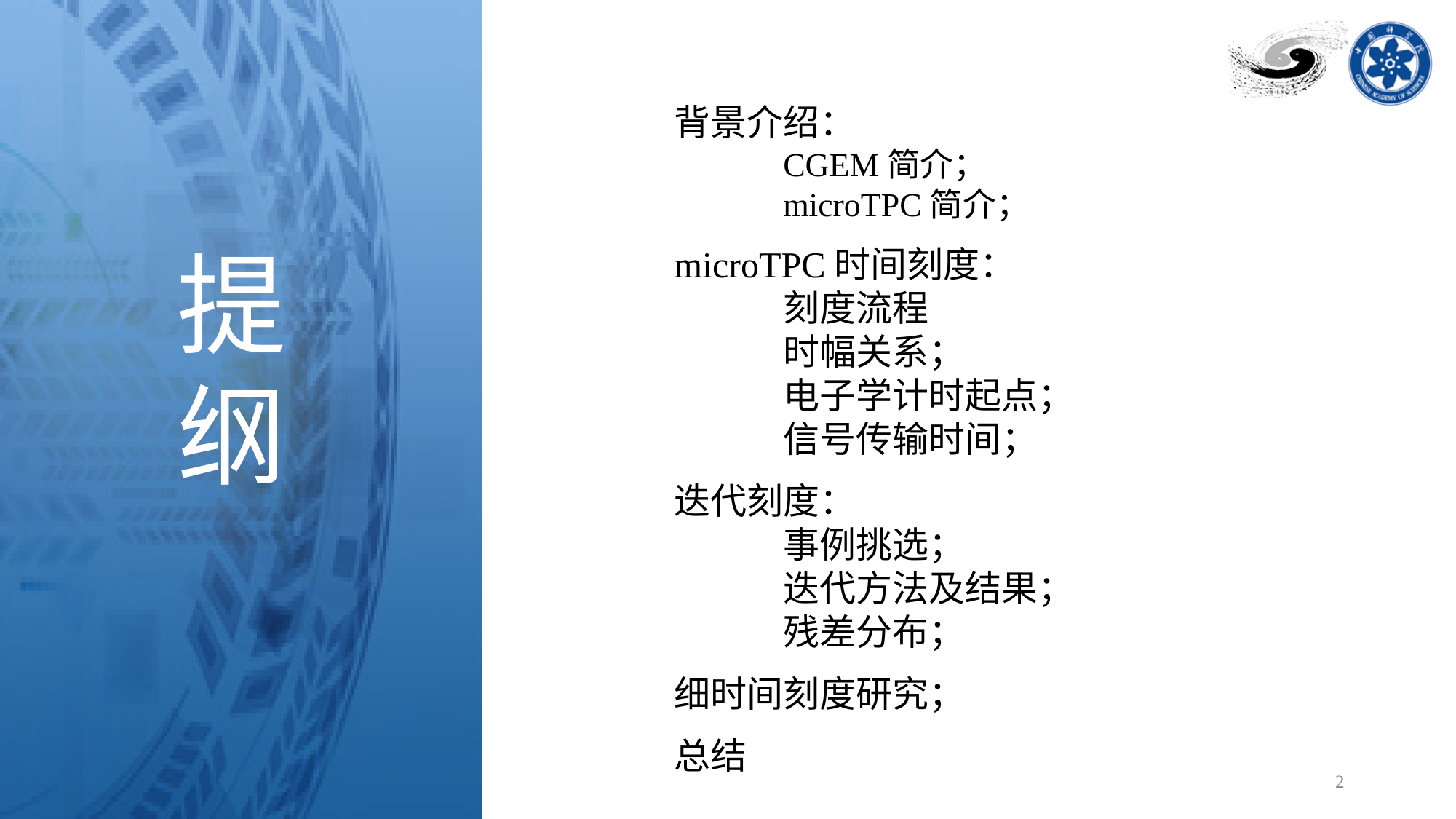

背景介绍：
	CGEM简介；
	microTPC简介；
microTPC时间刻度：
	刻度流程
	时幅关系；
	电子学计时起点；
	信号传输时间；
迭代刻度：
	事例挑选；
	迭代方法及结果；
	残差分布；
细时间刻度研究；
总结
2